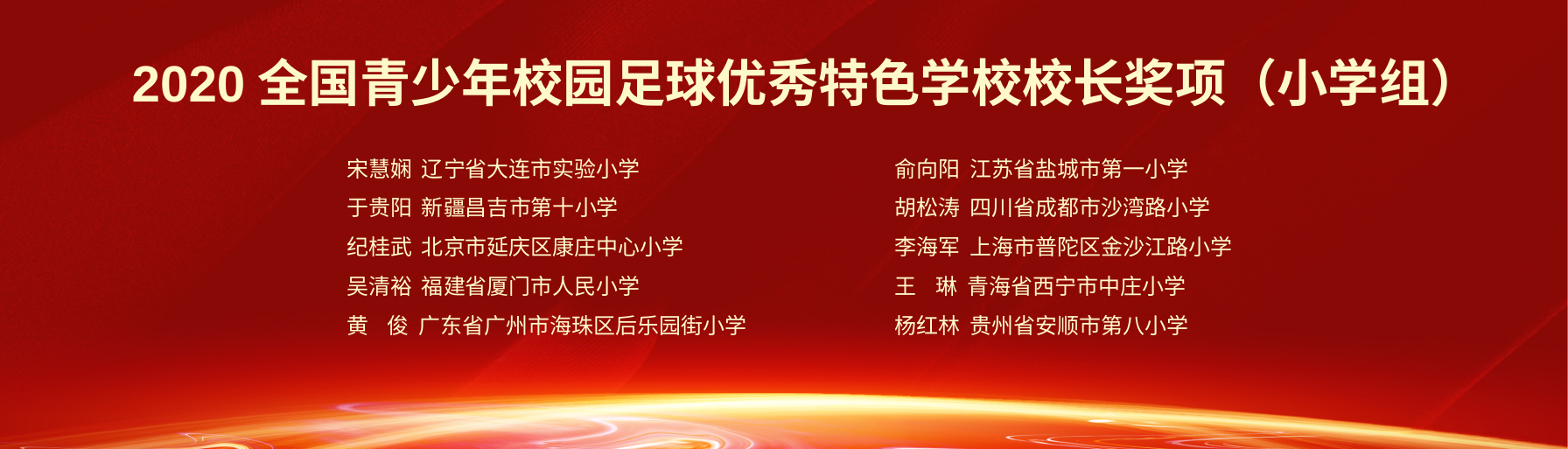

2020全国青少年校园足球优秀特色学校校长奖项（小学组）
宋慧娴  辽宁省大连市实验小学
于贵阳  新疆昌吉市第十小学
纪桂武  北京市延庆区康庄中心小学
吴清裕  福建省厦门市人民小学
黄    俊  广东省广州市海珠区后乐园街小学
俞向阳  江苏省盐城市第一小学
胡松涛  四川省成都市沙湾路小学
李海军  上海市普陀区金沙江路小学
王    琳  青海省西宁市中庄小学
杨红林  贵州省安顺市第八小学